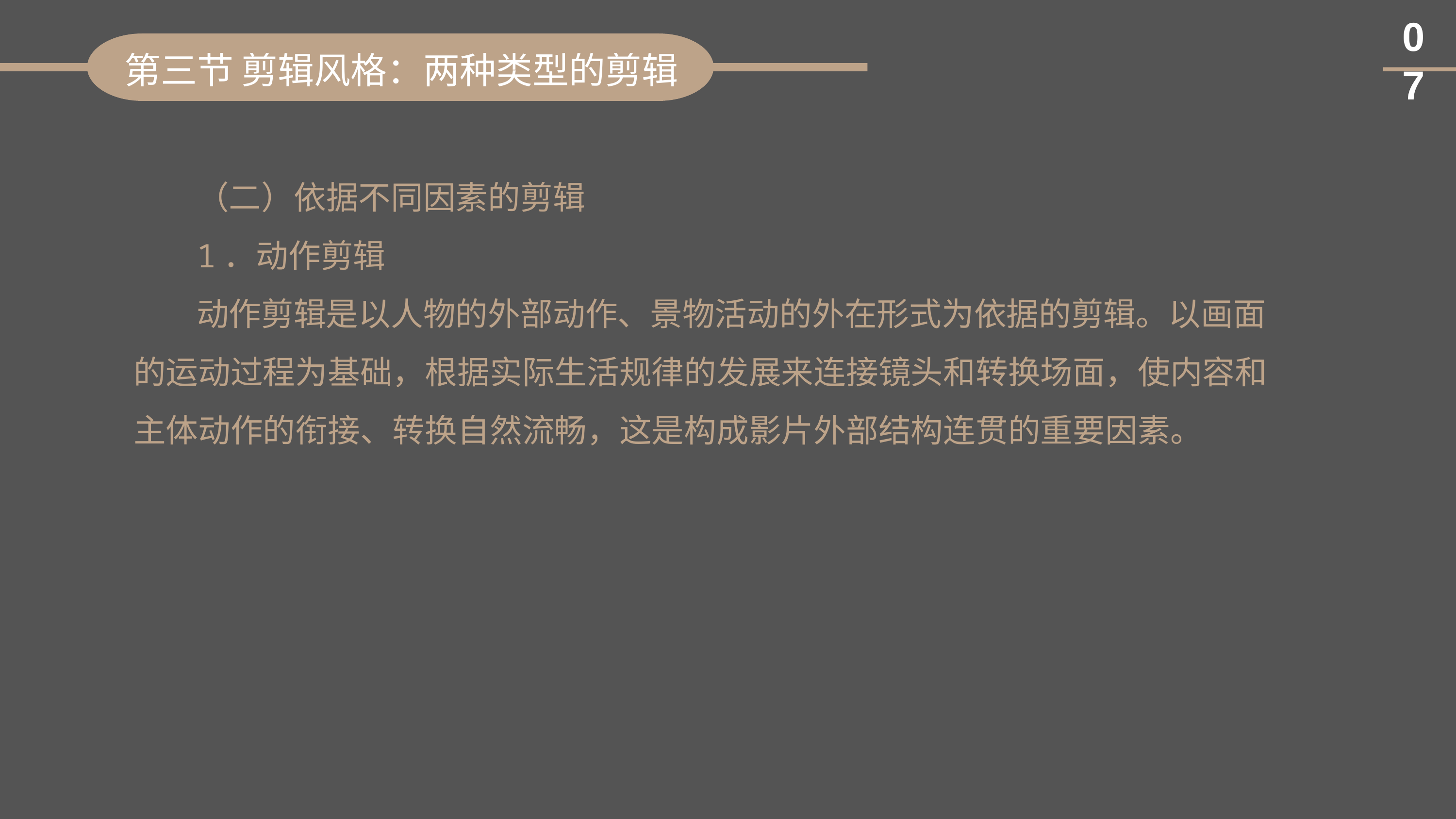

07

第三节 剪辑风格：两种类型的剪辑

（二）依据不同因素的剪辑
1．动作剪辑
动作剪辑是以人物的外部动作、景物活动的外在形式为依据的剪辑。以画面的运动过程为基础，根据实际生活规律的发展来连接镜头和转换场面，使内容和主体动作的衔接、转换自然流畅，这是构成影片外部结构连贯的重要因素。